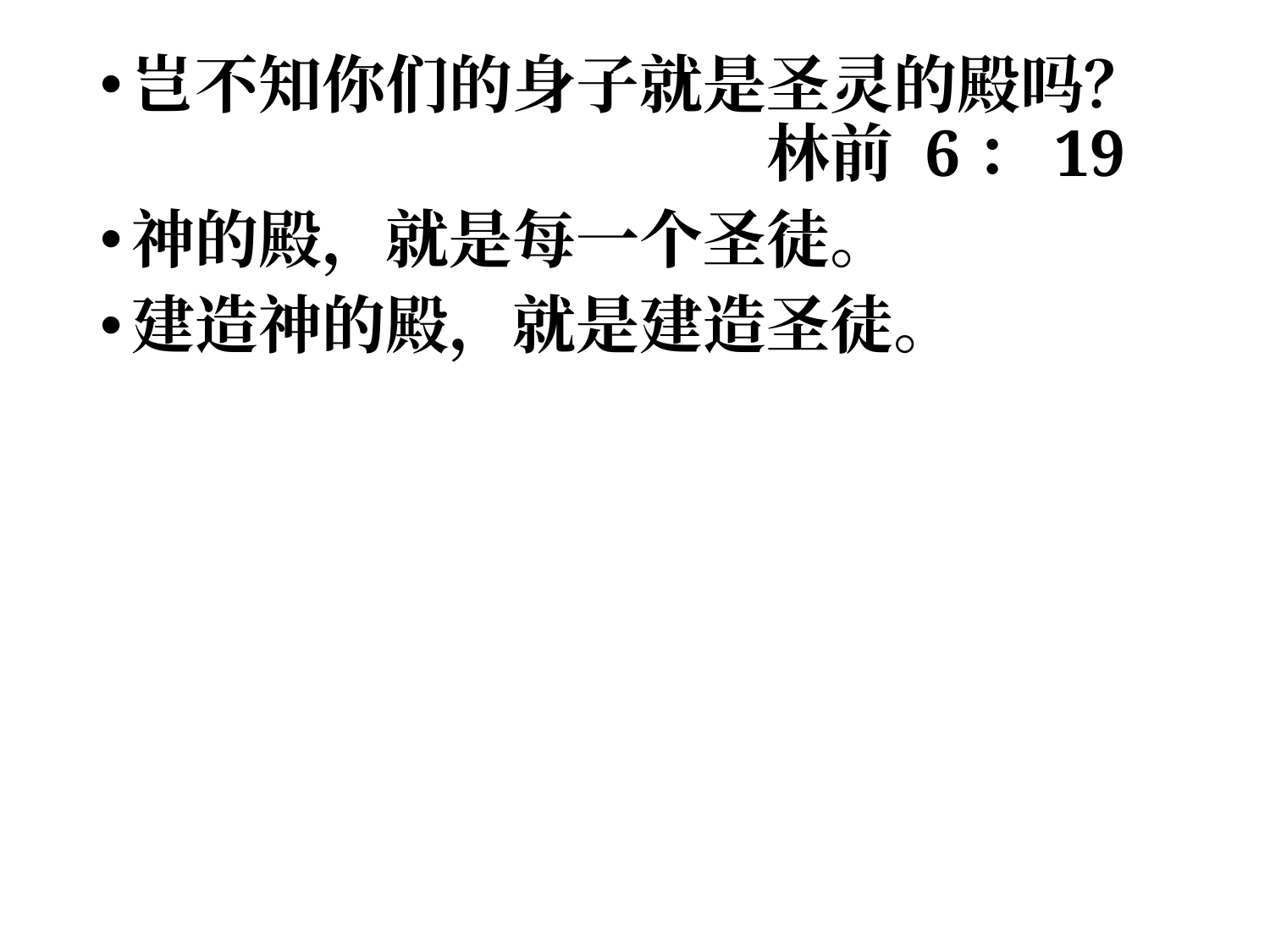

岂不知你们的身子就是圣灵的殿吗？					林前 6：19
神的殿，就是每一个圣徒。
建造神的殿，就是建造圣徒。